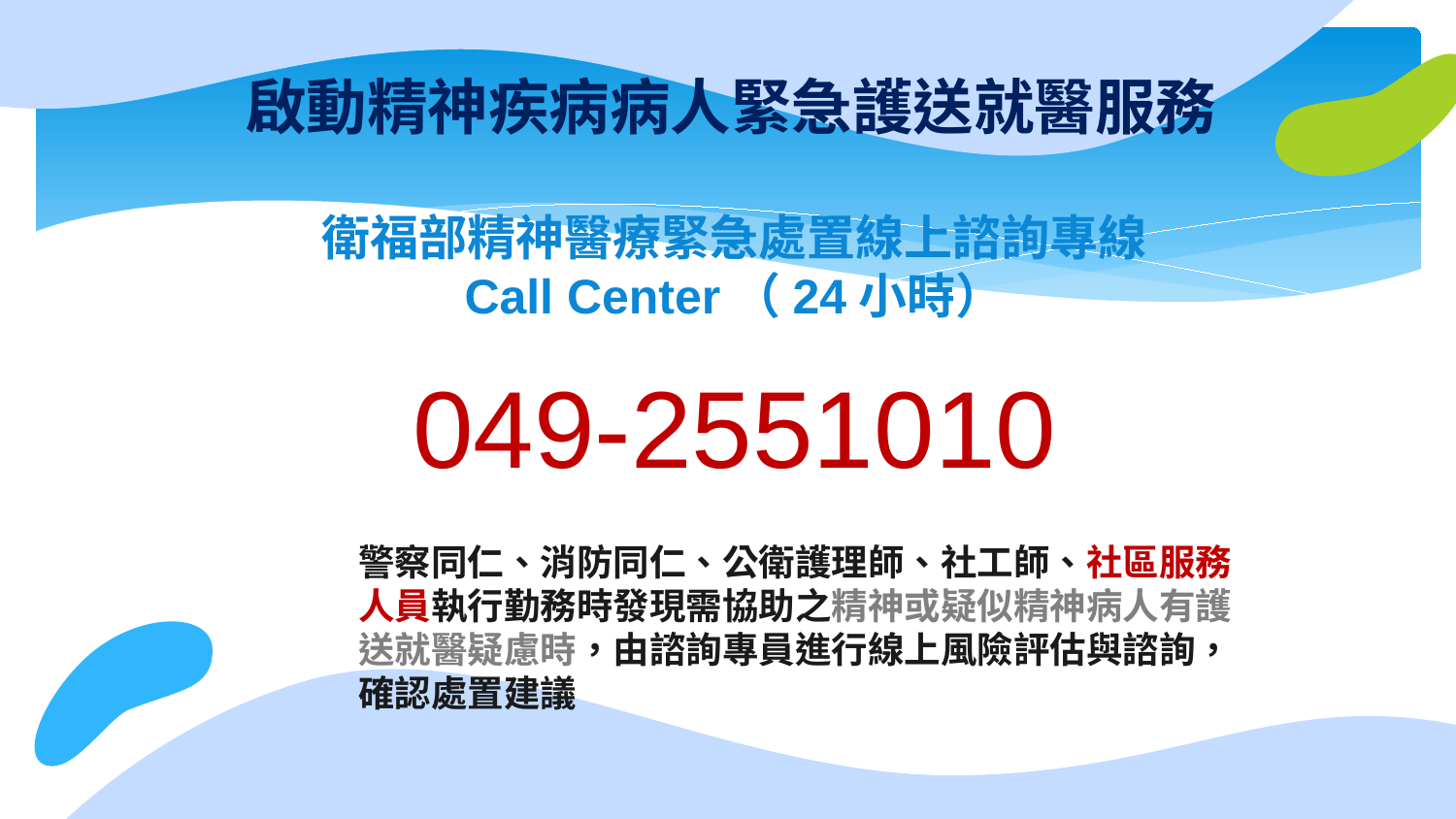

啟動精神疾病病人緊急護送就醫服務

衛福部精神醫療緊急處置線上諮詢專線 Call Center（24小時）
# 049-2551010
警察同仁、消防同仁、公衛護理師、社工師、社區服務人員執行勤務時發現需協助之精神或疑似精神病人有護送就醫疑慮時，由諮詢專員進行線上風險評估與諮詢，確認處置建議